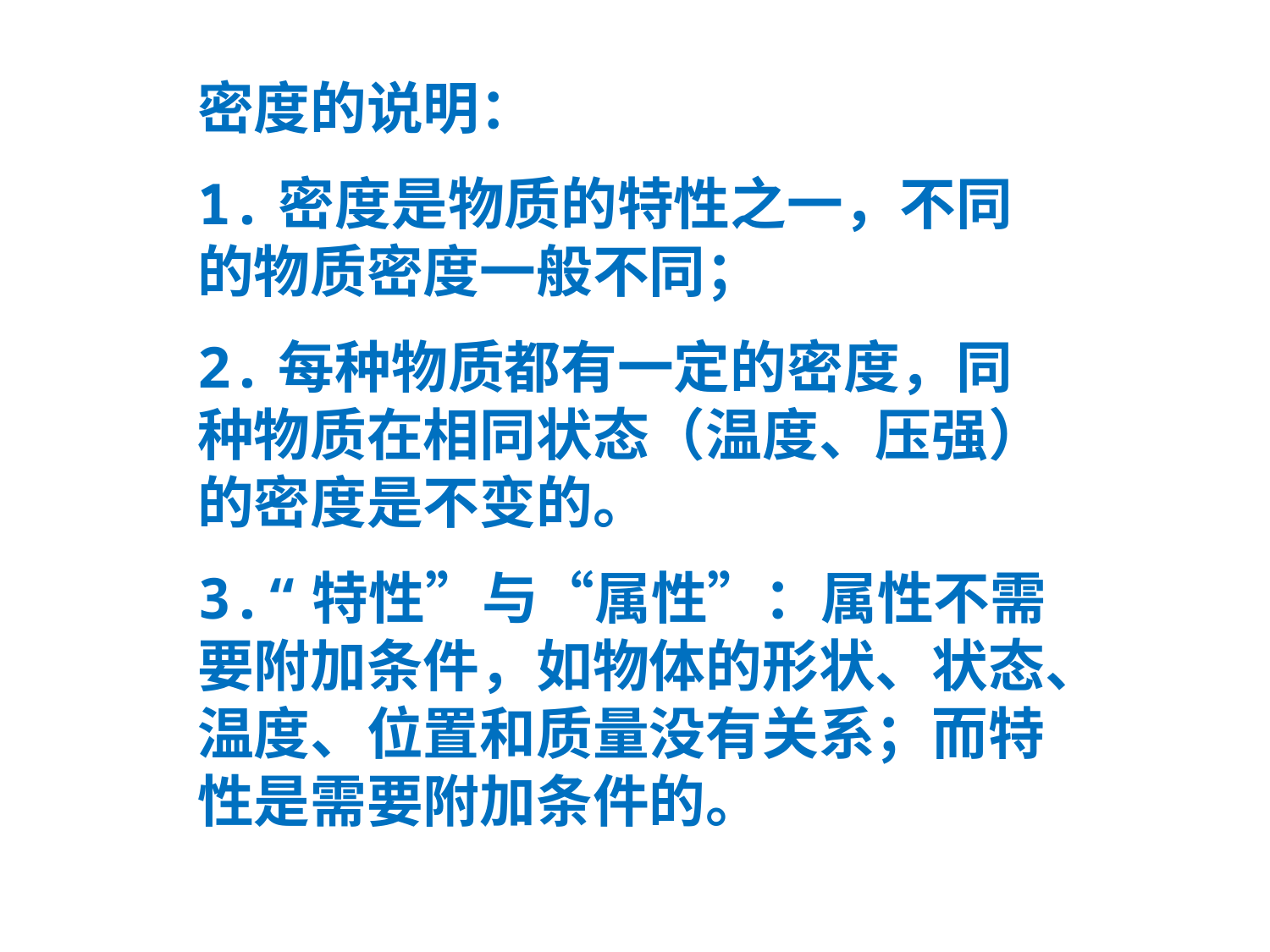

密度的说明：
1.密度是物质的特性之一，不同的物质密度一般不同；
2.每种物质都有一定的密度，同种物质在相同状态（温度、压强）的密度是不变的。
3.“特性”与“属性”：属性不需要附加条件，如物体的形状、状态、温度、位置和质量没有关系；而特性是需要附加条件的。